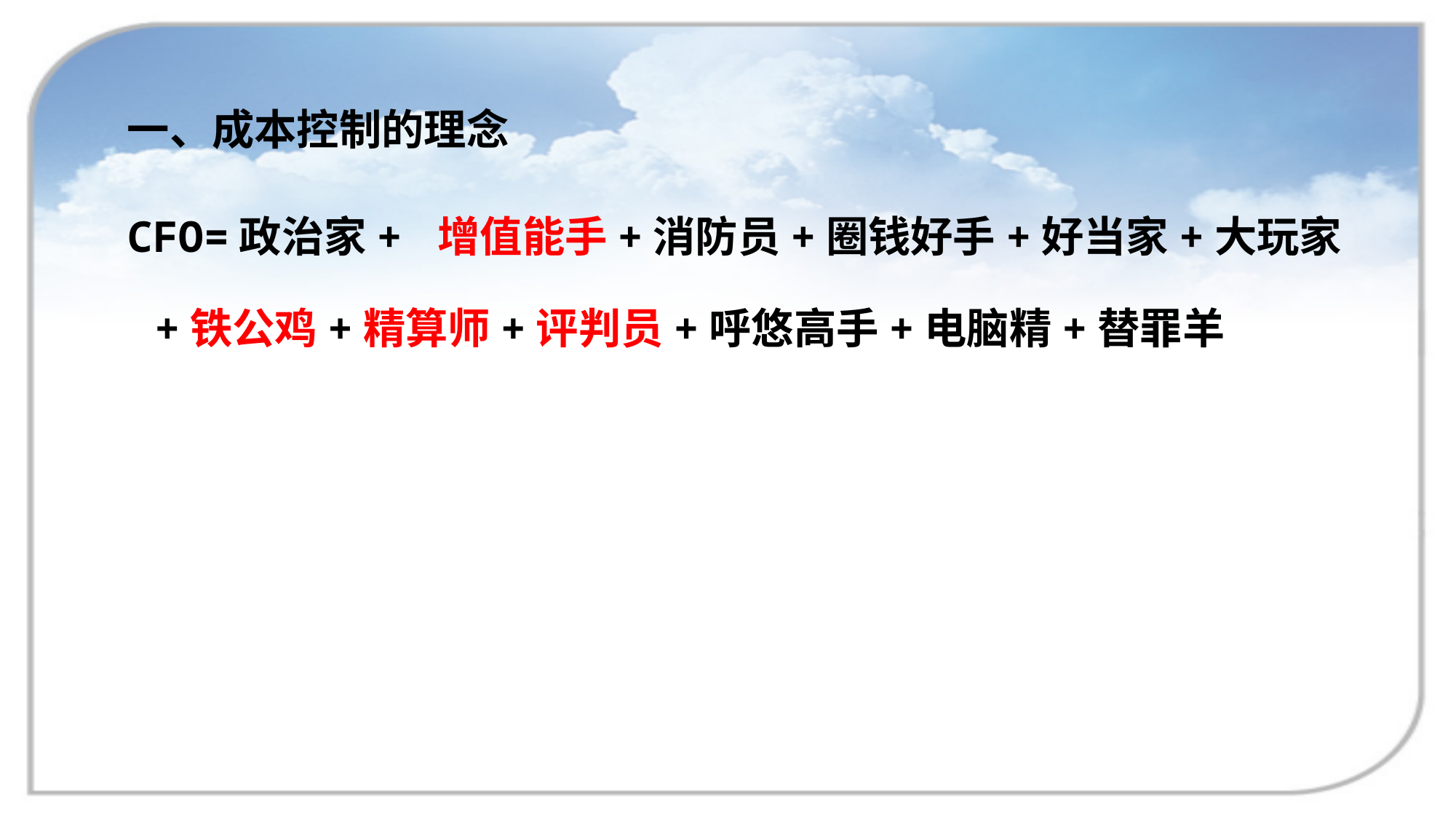

#
一、成本控制的理念
CFO=政治家+ 增值能手+消防员+圈钱好手+好当家+大玩家+铁公鸡+精算师+评判员+呼悠高手+电脑精+替罪羊